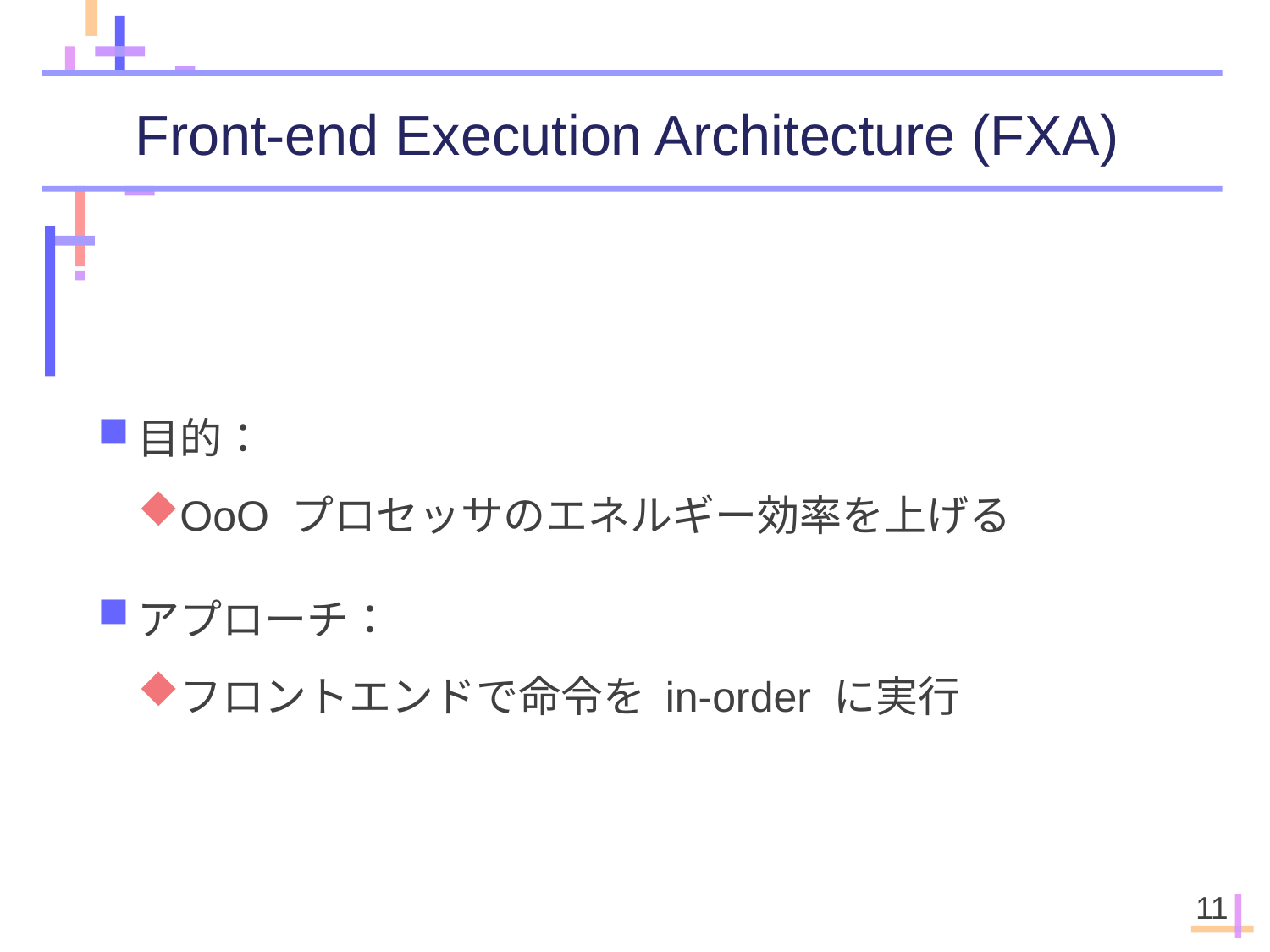

# Front-end Execution Architecture (FXA)
目的：
OoO プロセッサのエネルギー効率を上げる
アプローチ：
フロントエンドで命令を in-order に実行
11